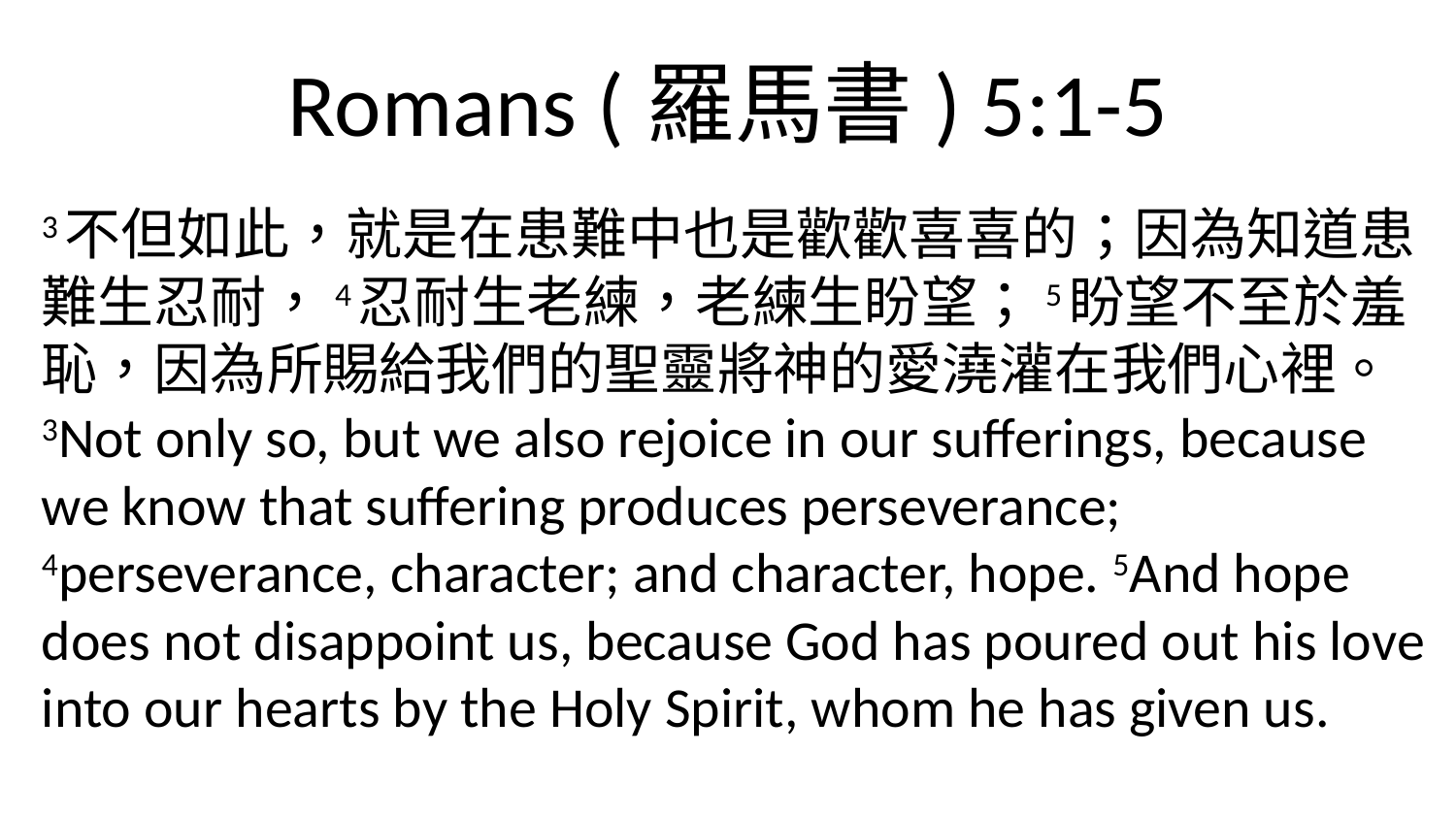

# Romans (羅馬書) 5:1-5
	3不但如此，就是在患難中也是歡歡喜喜的；因為知道患難生忍耐，4忍耐生老練，老練生盼望；5盼望不至於羞恥，因為所賜給我們的聖靈將神的愛澆灌在我們心裡。
3Not only so, but we also rejoice in our sufferings, because we know that suffering produces perseverance; 4perseverance, character; and character, hope. 5And hope does not disappoint us, because God has poured out his love into our hearts by the Holy Spirit, whom he has given us.